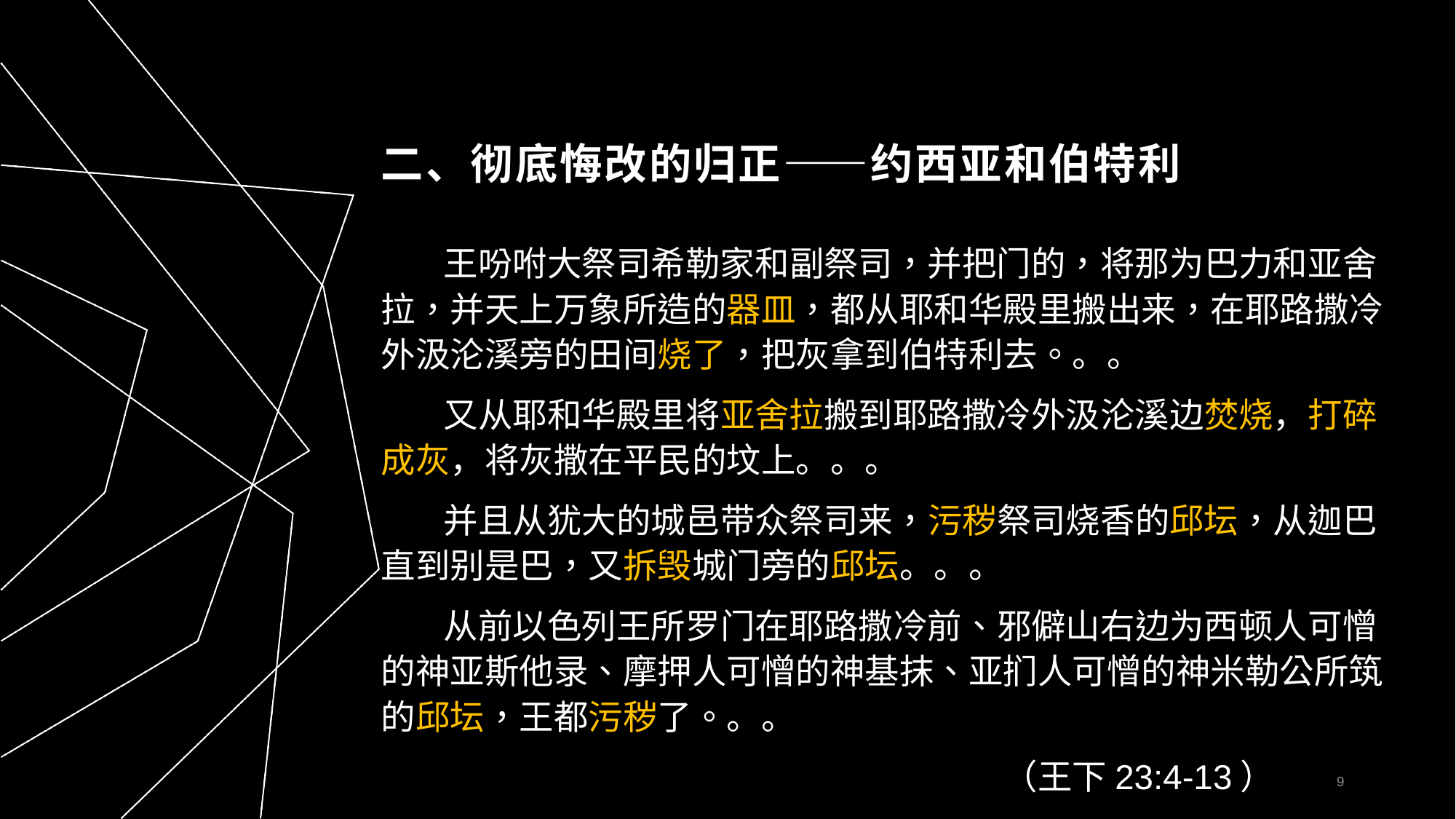

# 二、彻底悔改的归正——约西亚和伯特利
       王吩咐大祭司希勒家和副祭司，并把门的，将那为巴力和亚舍拉，并天上万象所造的器皿，都从耶和华殿里搬出来，在耶路撒冷外汲沦溪旁的田间烧了，把灰拿到伯特利去。。。
       又从耶和华殿里将亚舍拉搬到耶路撒冷外汲沦溪边焚烧，打碎成灰，将灰撒在平民的坟上。。。
       并且从犹大的城邑带众祭司来，污秽祭司烧香的邱坛，从迦巴直到别是巴，又拆毁城门旁的邱坛。。。
       从前以色列王所罗门在耶路撒冷前、邪僻山右边为西顿人可憎的神亚斯他录、摩押人可憎的神基抹、亚扪人可憎的神米勒公所筑的邱坛，王都污秽了。。。
						（王下23:4-13）
9